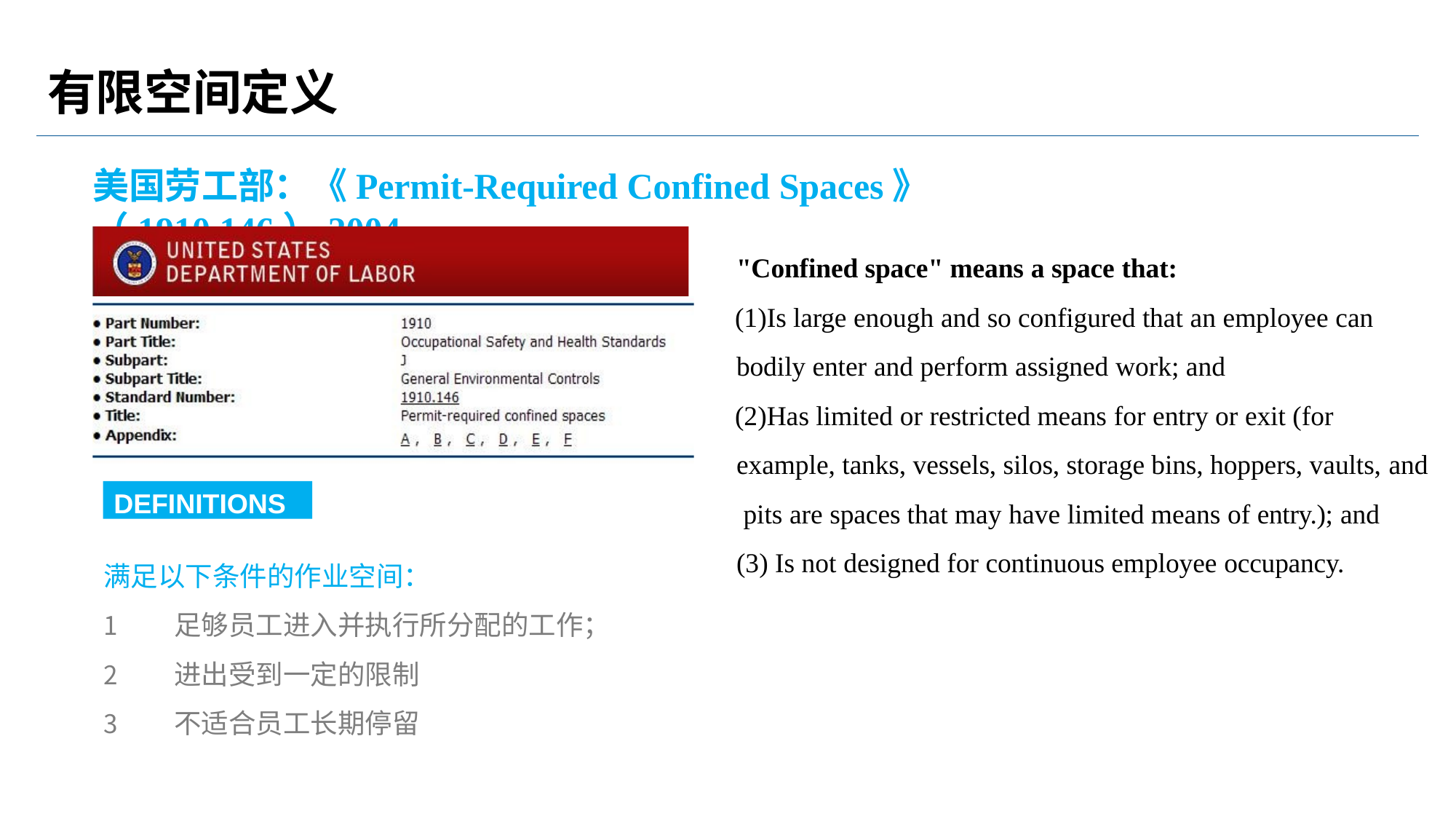

# 有限空间定义
美国劳工部：《Permit-Required Confined Spaces》（1910.146）2004

"Confined space" means a space that:
Is large enough and so configured that an employee can  bodily enter and perform assigned work; and
Has limited or restricted means for entry or exit (for  example, tanks, vessels, silos, storage bins, hoppers, vaults, and  pits are spaces that may have limited means of entry.); and
Is not designed for continuous employee occupancy.

DEFINITIONS
满足以下条件的作业空间：
足够员工进入并执行所分配的工作；
进出受到一定的限制
不适合员工长期停留
7